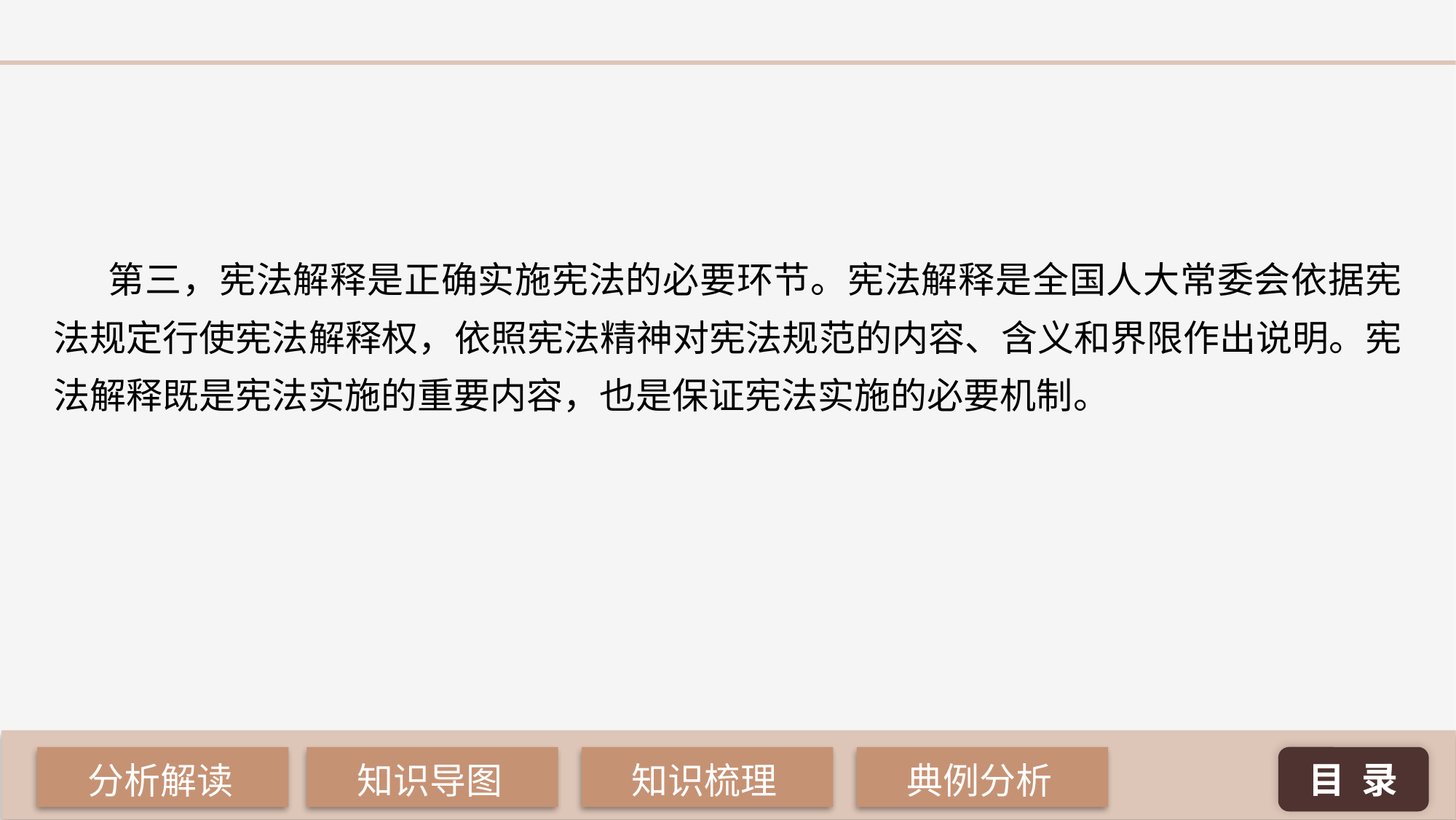

第三，宪法解释是正确实施宪法的必要环节。宪法解释是全国人大常委会依据宪法规定行使宪法解释权，依照宪法精神对宪法规范的内容、含义和界限作出说明。宪法解释既是宪法实施的重要内容，也是保证宪法实施的必要机制。